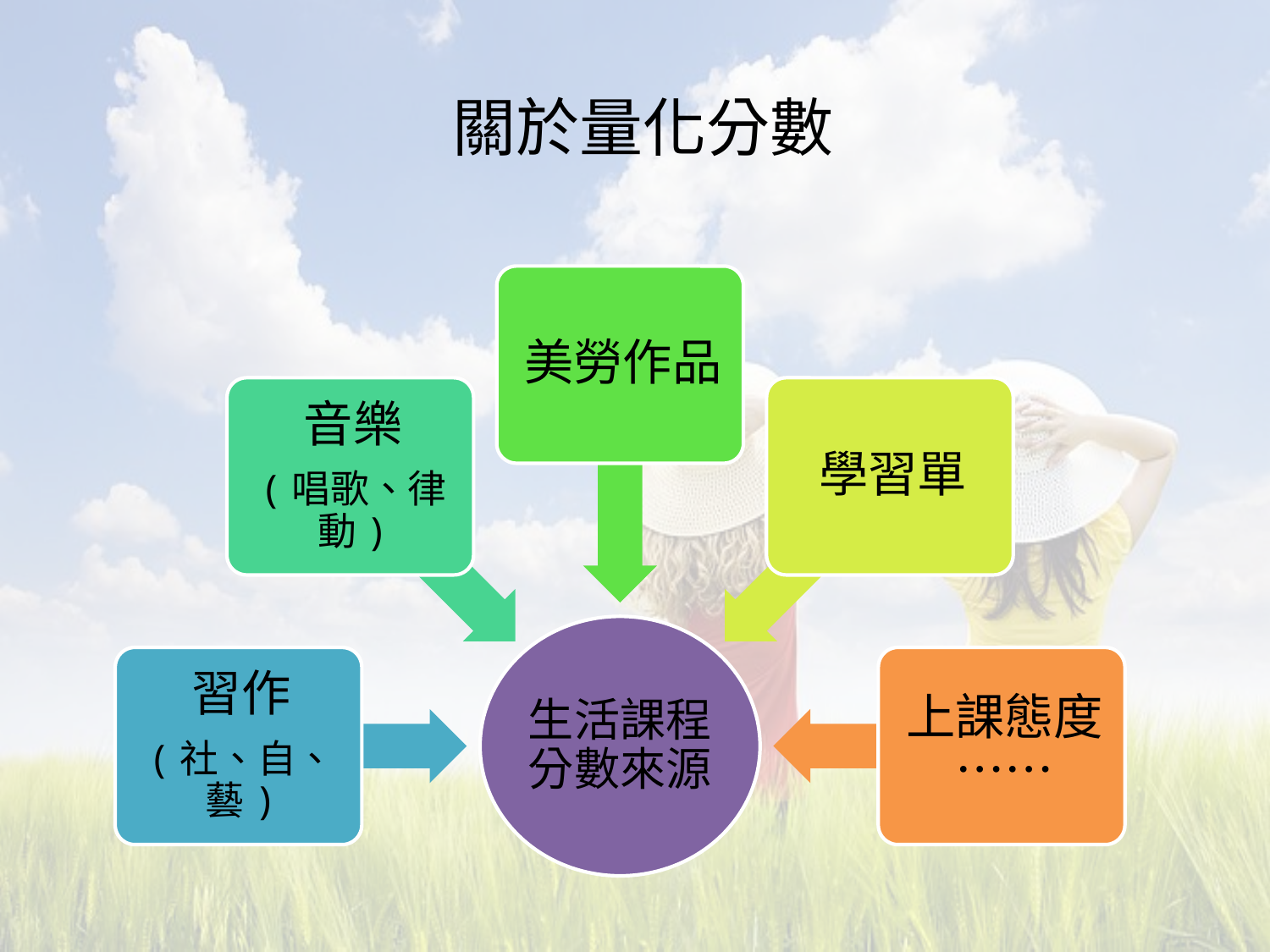

# 關於量化分數
生活課程分數來源
習作
(社、自、藝)
音樂
(唱歌、律動)
美勞作品
學習單
上課態度……